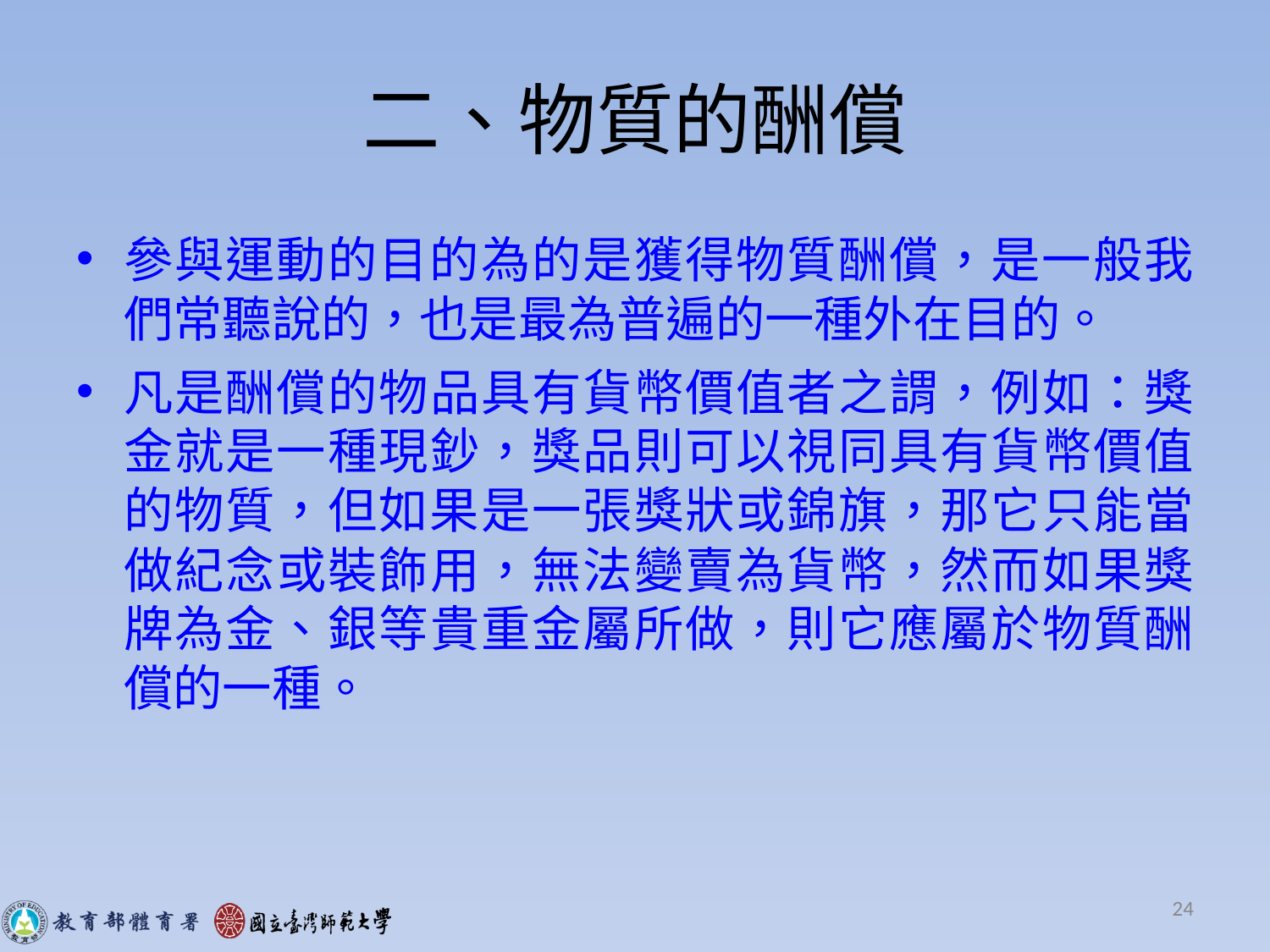

# 二、物質的酬償
參與運動的目的為的是獲得物質酬償，是一般我們常聽說的，也是最為普遍的一種外在目的。
凡是酬償的物品具有貨幣價值者之謂，例如：獎金就是一種現鈔，獎品則可以視同具有貨幣價值的物質，但如果是一張獎狀或錦旗，那它只能當做紀念或裝飾用，無法變賣為貨幣，然而如果獎牌為金、銀等貴重金屬所做，則它應屬於物質酬償的一種。
24